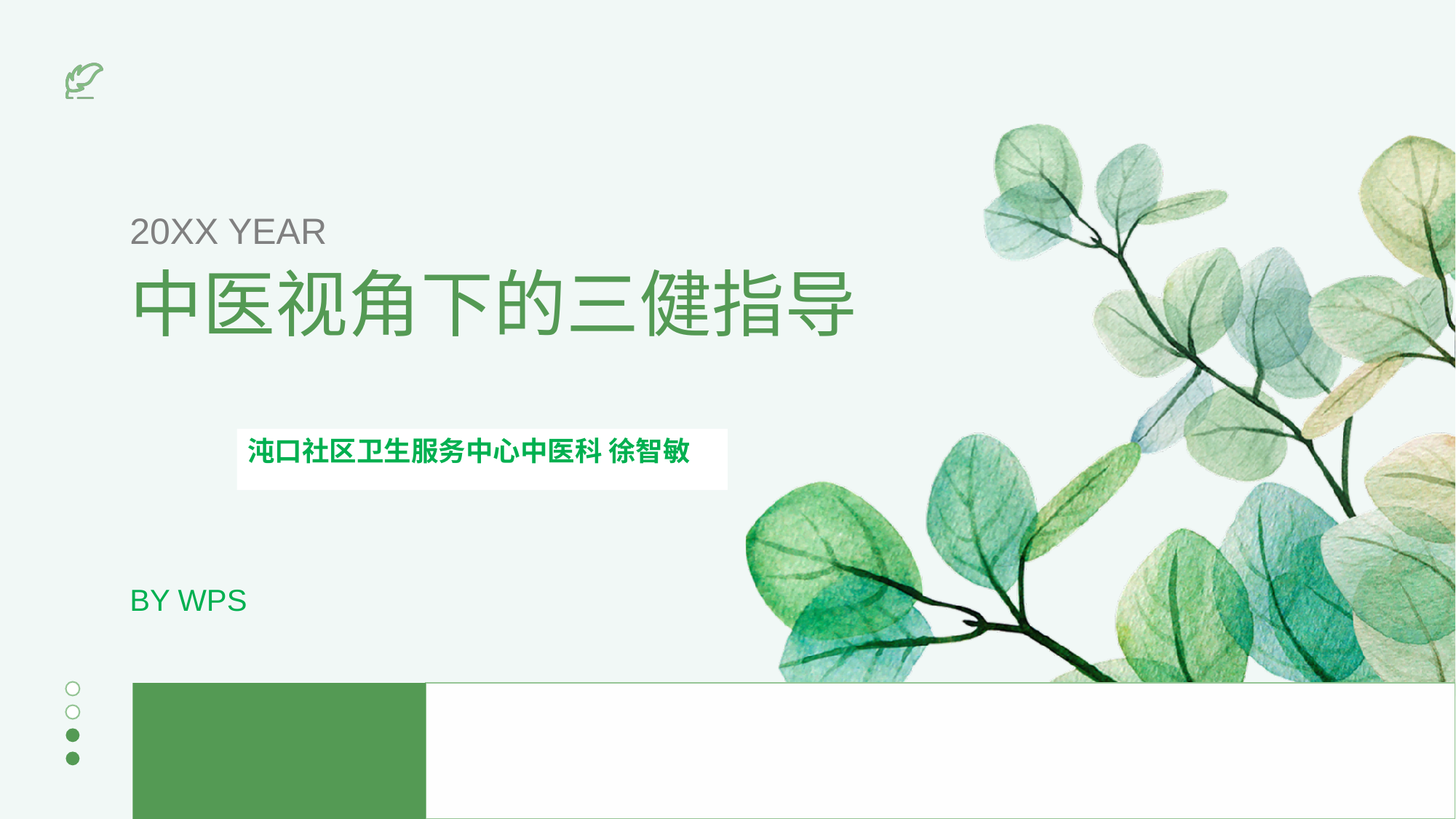

20XX YEAR
中医视角下的三健指导
沌口社区卫生服务中心中医科 徐智敏
BY WPS